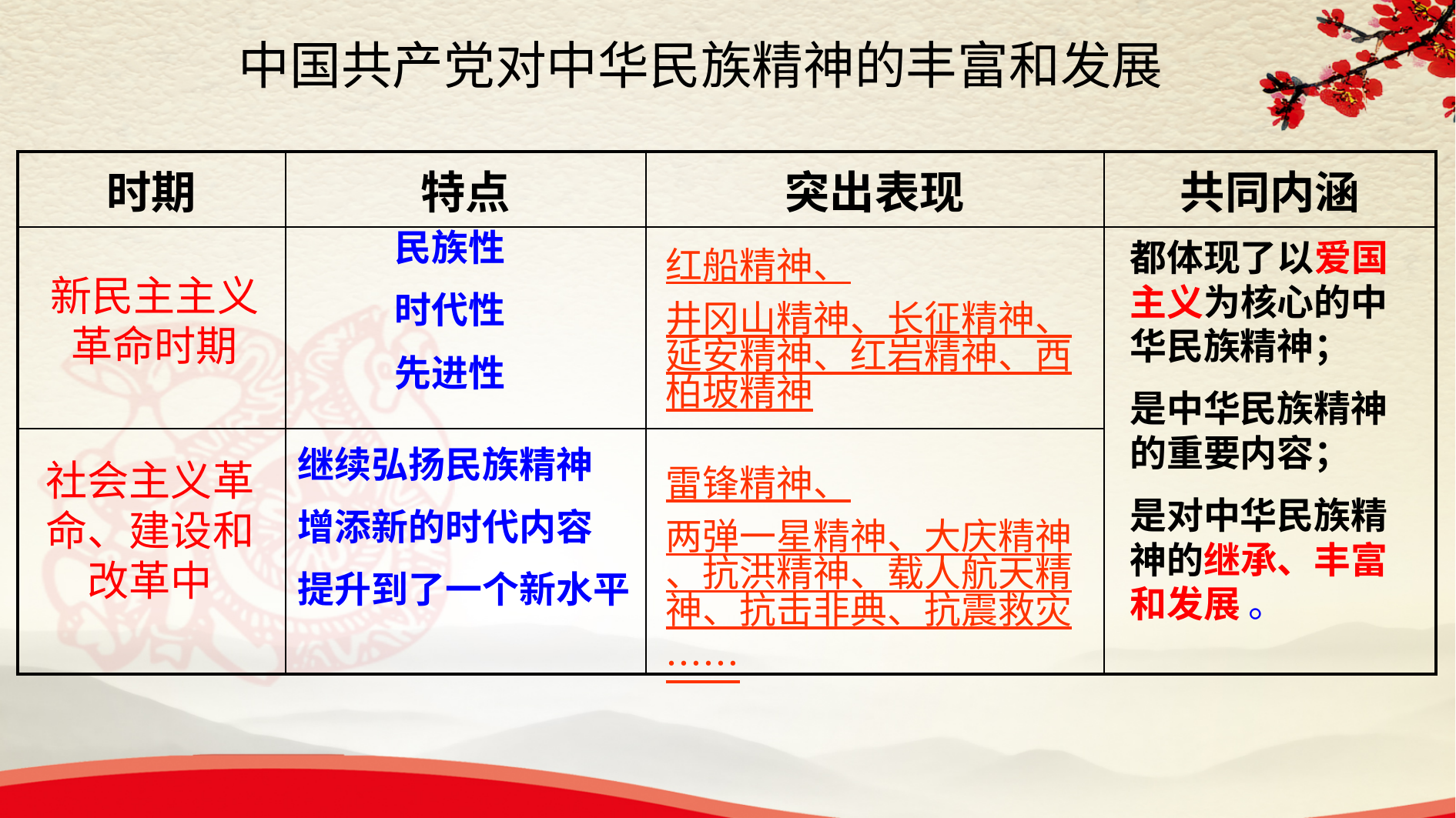

中国共产党对中华民族精神的丰富和发展
| 时期 | 特点 | 突出表现 | 共同内涵 |
| --- | --- | --- | --- |
|  |  |  |  |
|  |  |  |  |
民族性
时代性
先进性
都体现了以爱国主义为核心的中华民族精神；
是中华民族精神的重要内容；
是对中华民族精神的继承、丰富和发展 。
红船精神、井冈山精神、长征精神、延安精神、红岩精神、西柏坡精神
新民主主义革命时期

继续弘扬民族精神
增添新的时代内容
提升到了一个新水平
社会主义革命、建设和改革中
雷锋精神、两弹一星精神、大庆精神、抗洪精神、载人航天精神、抗击非典、抗震救灾……